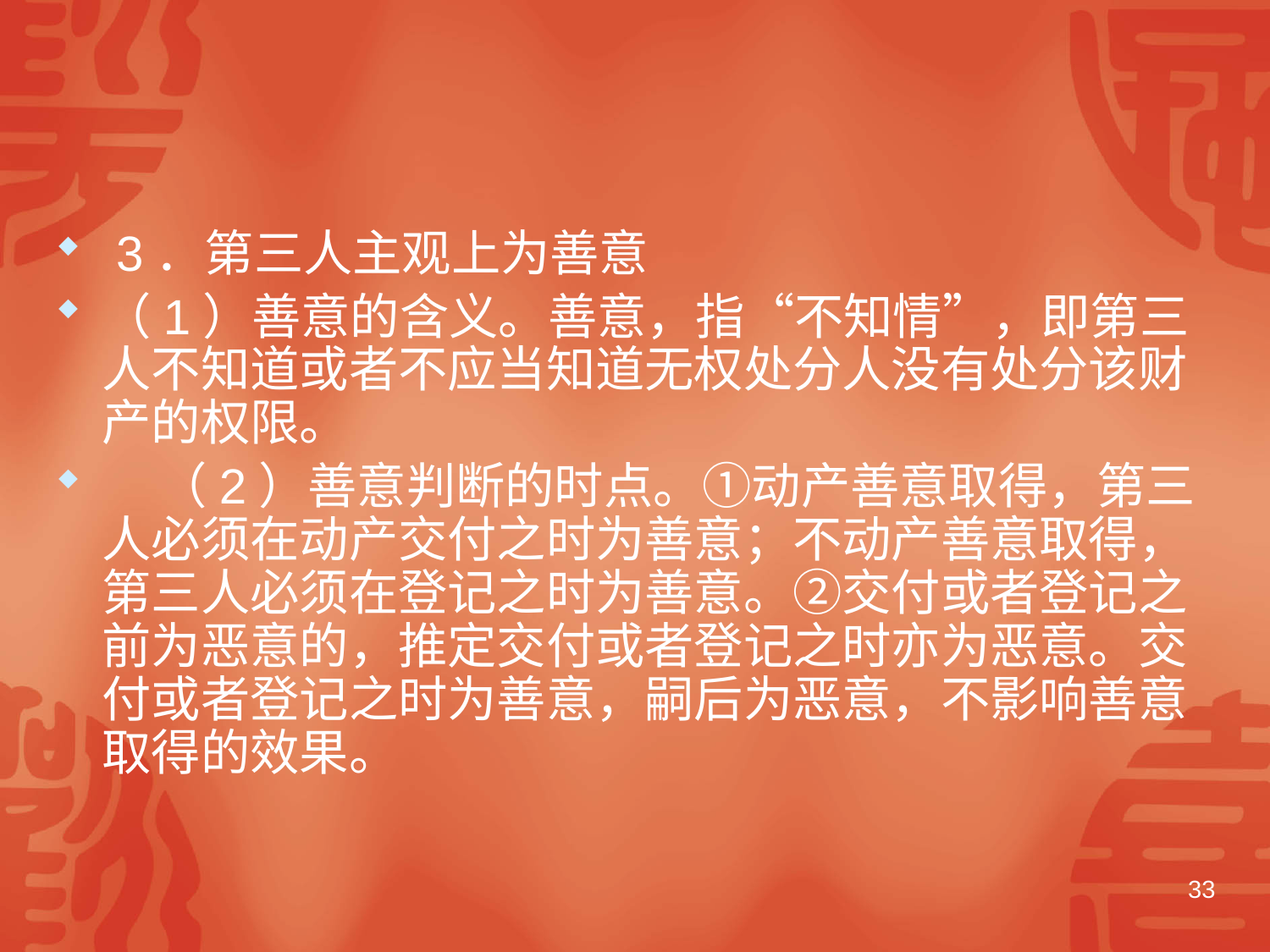

#
 3．第三人主观上为善意
（1）善意的含义。善意，指“不知情”，即第三人不知道或者不应当知道无权处分人没有处分该财产的权限。
    （2）善意判断的时点。①动产善意取得，第三人必须在动产交付之时为善意；不动产善意取得，第三人必须在登记之时为善意。②交付或者登记之前为恶意的，推定交付或者登记之时亦为恶意。交付或者登记之时为善意，嗣后为恶意，不影响善意取得的效果。
33